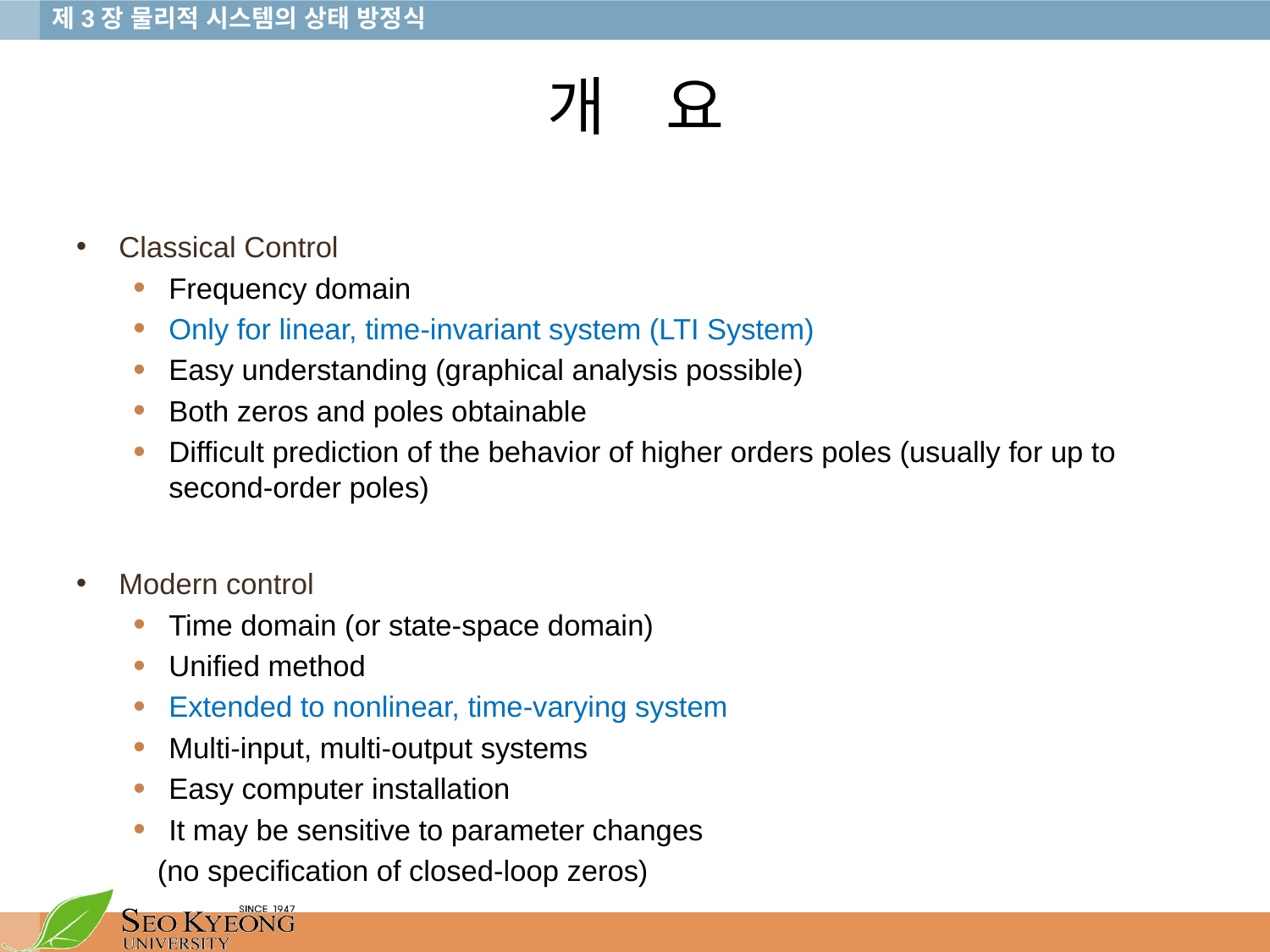

# 개   요
Classical Control
Frequency domain
Only for linear, time-invariant system (LTI System)
Easy understanding (graphical analysis possible)
Both zeros and poles obtainable
Difficult prediction of the behavior of higher orders poles (usually for up to second-order poles)

Modern control
Time domain (or state-space domain)
Unified method
Extended to nonlinear, time-varying system
Multi-input, multi-output systems
Easy computer installation
It may be sensitive to parameter changes
   (no specification of closed-loop zeros)